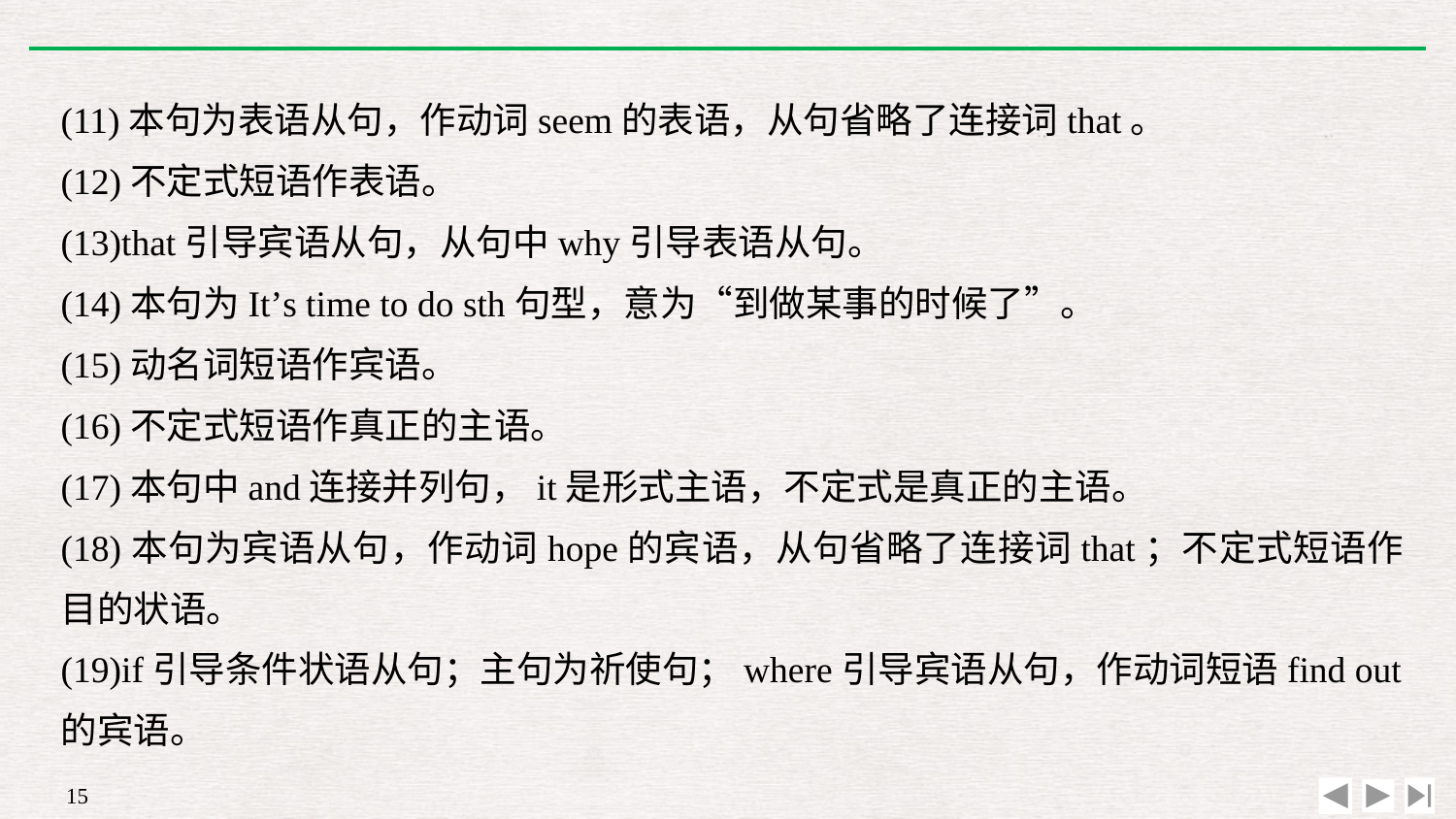

(11)本句为表语从句，作动词seem的表语，从句省略了连接词that。
(12)不定式短语作表语。
(13)that引导宾语从句，从句中why引导表语从句。
(14)本句为It’s time to do sth句型，意为“到做某事的时候了”。
(15)动名词短语作宾语。
(16)不定式短语作真正的主语。
(17)本句中and连接并列句，it是形式主语，不定式是真正的主语。
(18)本句为宾语从句，作动词hope的宾语，从句省略了连接词that；不定式短语作目的状语。
(19)if引导条件状语从句；主句为祈使句；where引导宾语从句，作动词短语find out的宾语。